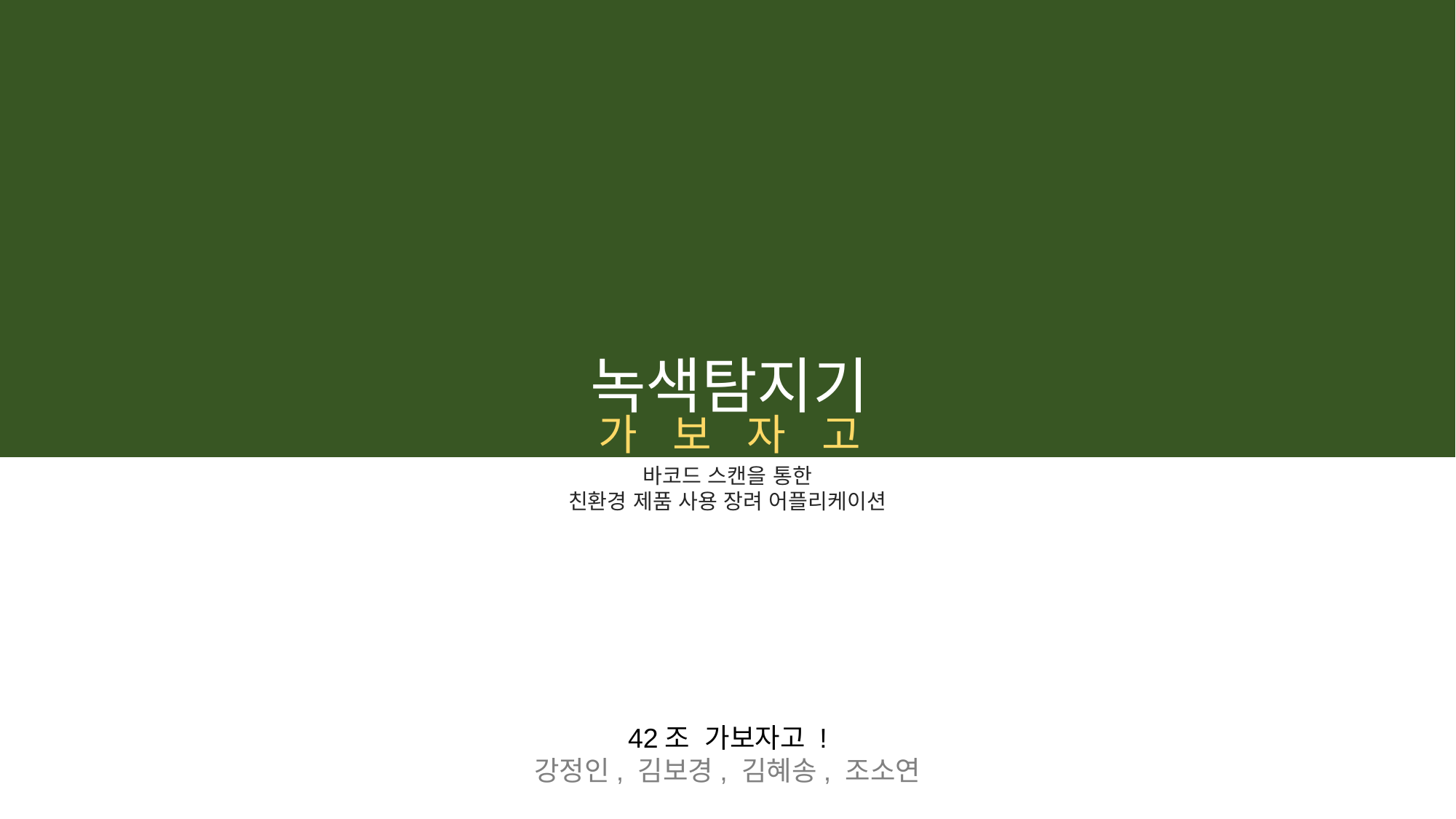

녹색탐지기
가   보   자   고
바코드 스캔을 통한
친환경 제품 사용 장려 어플리케이션
42조  가보자고 !
강정인, 김보경, 김혜송, 조소연